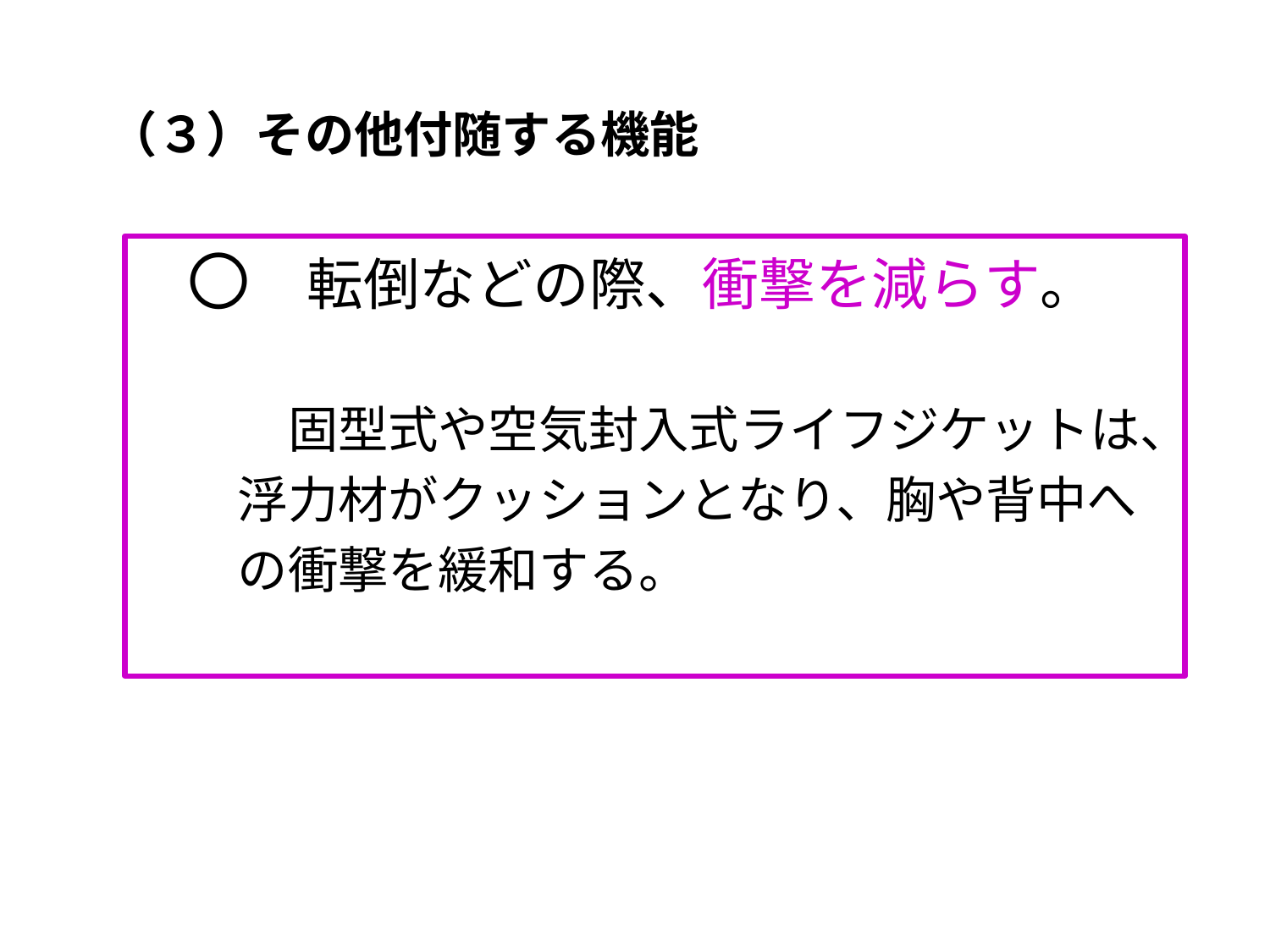

# （３）その他付随する機能
　〇　転倒などの際、衝撃を減らす。

　　　固型式や空気封入式ライフジケットは、
　　浮力材がクッションとなり、胸や背中へ
　　の衝撃を緩和する。